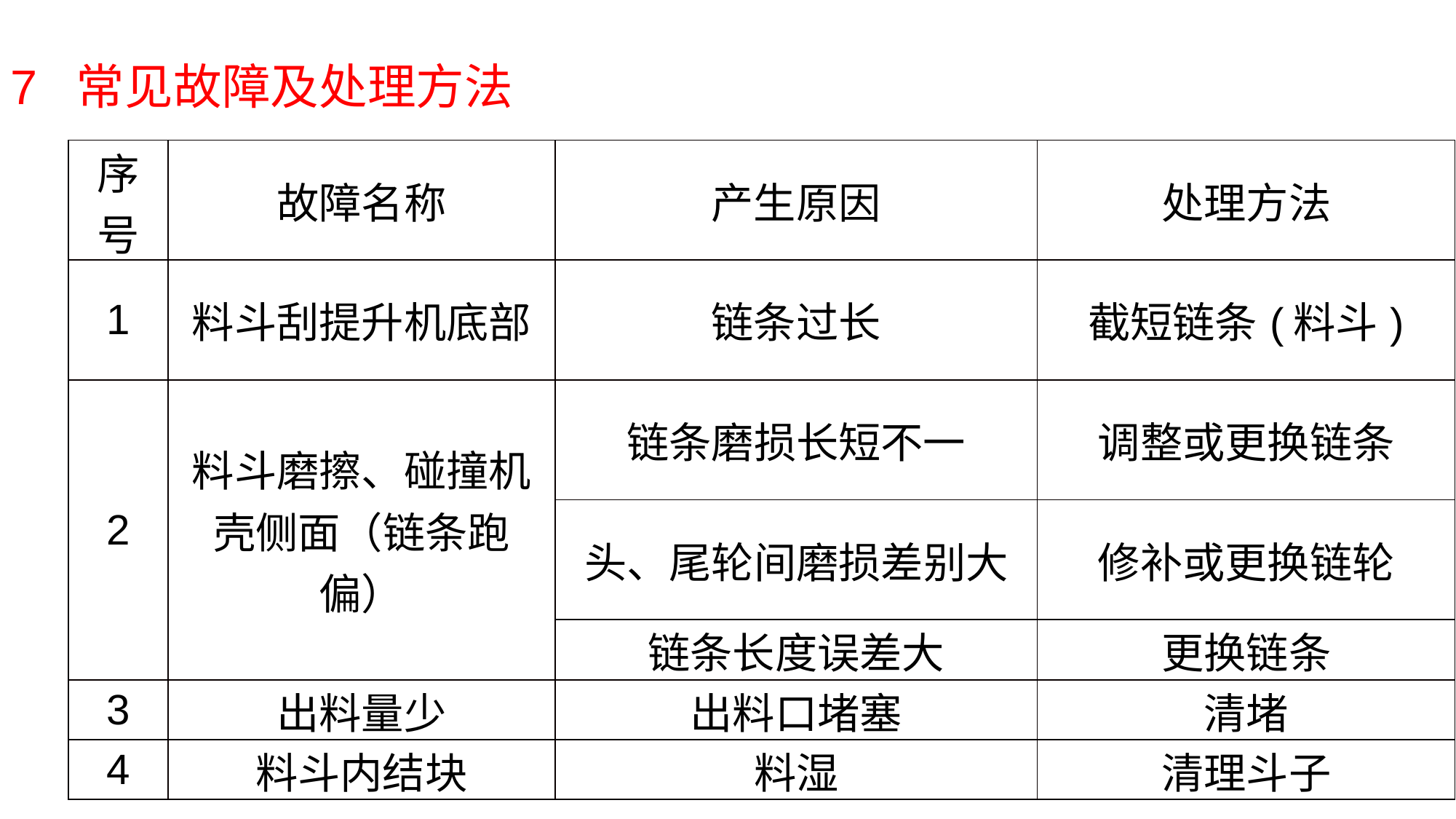

7  常见故障及处理方法
| 序号 | 故障名称 | 产生原因 | 处理方法 |
| --- | --- | --- | --- |
| 1 | 料斗刮提升机底部 | 链条过长 | 截短链条(料斗) |
| 2 | 料斗磨擦、碰撞机壳侧面（链条跑偏） | 链条磨损长短不一 | 调整或更换链条 |
|  |  | 头、尾轮间磨损差别大 | 修补或更换链轮 |
|  |  | 链条长度误差大 | 更换链条 |
| 3 | 出料量少 | 出料口堵塞 | 清堵 |
| 4 | 料斗内结块 | 料湿 | 清理斗子 |